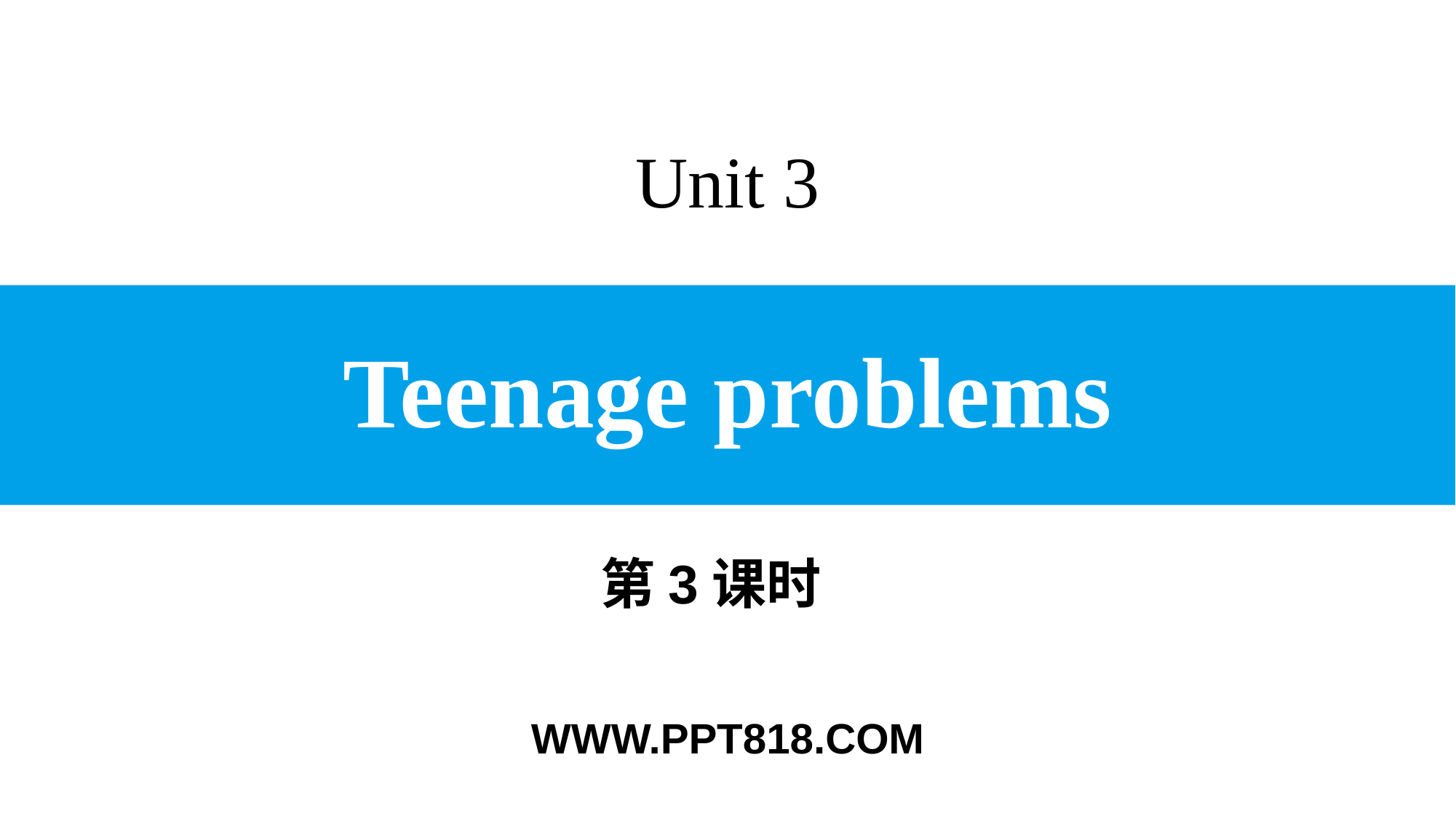

Unit 3
# Teenage problems
第3课时
WWW.PPT818.COM